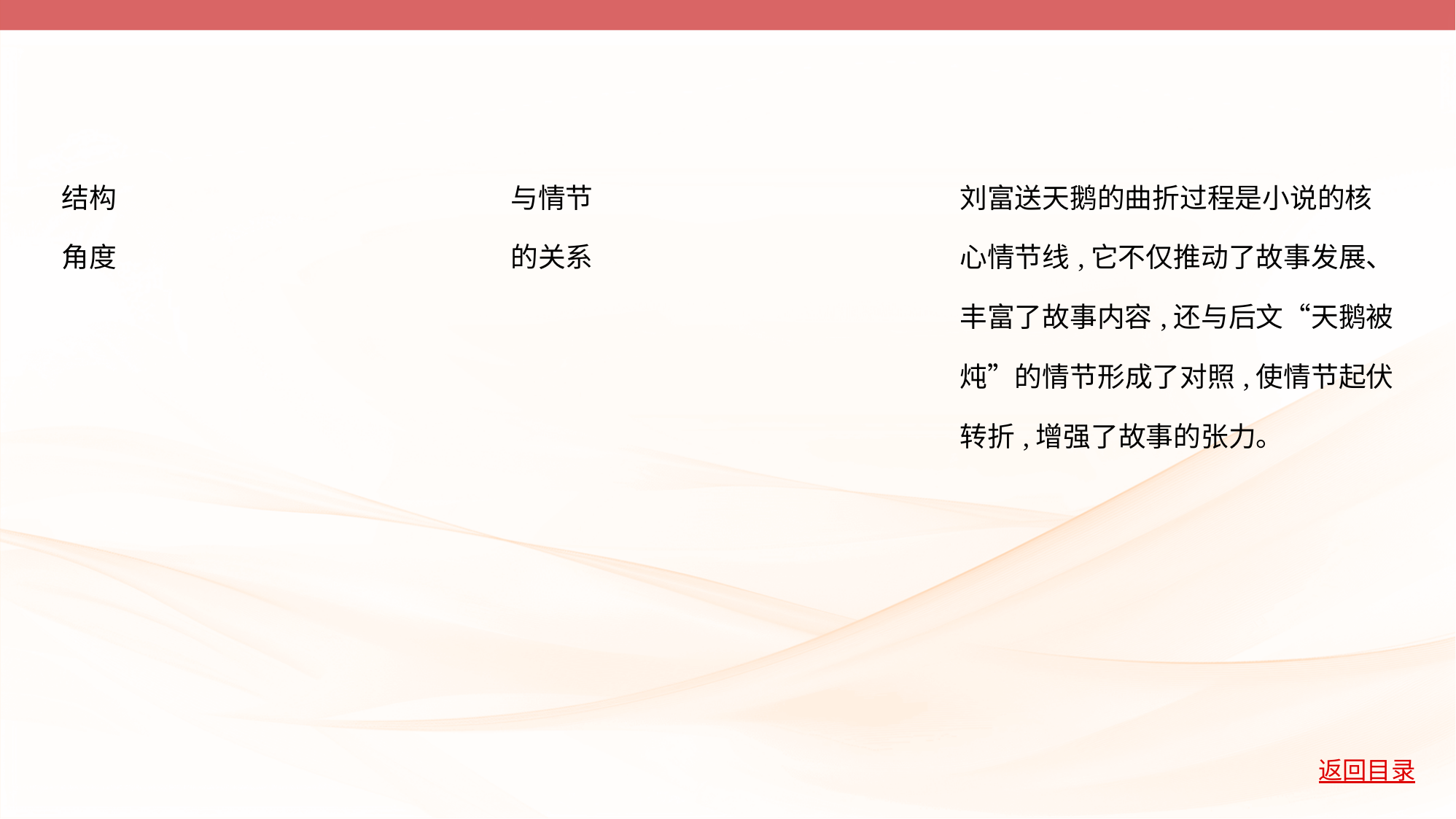

| 结构 角度 | 与情节 的关系 | 刘富送天鹅的曲折过程是小说的核 心情节线,它不仅推动了故事发展、 丰富了故事内容,还与后文“天鹅被 炖”的情节形成了对照,使情节起伏 转折,增强了故事的张力。 |
| --- | --- | --- |